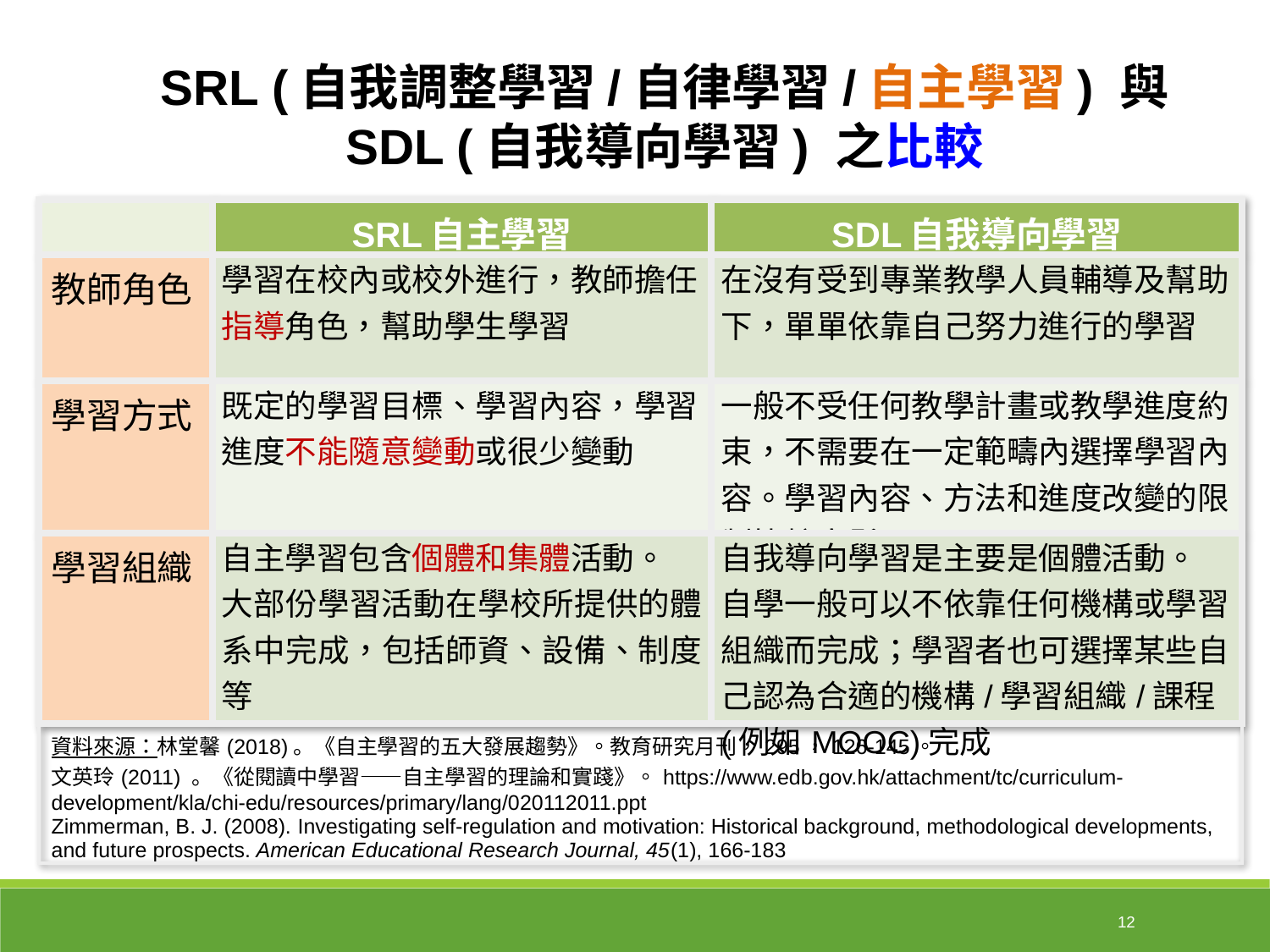

SRL (自我調整學習/自律學習/自主學習) 與
SDL (自我導向學習) 之比較
|  | SRL自主學習 | SDL自我導向學習 |
| --- | --- | --- |
| 教師角色 | 學習在校內或校外進行，教師擔任指導角色，幫助學生學習 | 在沒有受到專業教學人員輔導及幫助下，單單依靠自己努力進行的學習 |
| 學習方式 | 既定的學習目標、學習內容，學習進度不能隨意變動或很少變動 | 一般不受任何教學計畫或教學進度約束，不需要在一定範疇內選擇學習內容。學習內容、方法和進度改變的限制比較寬鬆 |
| 學習組織 | 自主學習包含個體和集體活動。 大部份學習活動在學校所提供的體系中完成，包括師資、設備、制度等 | 自我導向學習是主要是個體活動。 自學一般可以不依靠任何機構或學習組織而完成；學習者也可選擇某些自己認為合適的機構/學習組織/課程 (例如MOOC)完成 |
| 資料來源：林堂馨(2018)。《自主學習的五大發展趨勢》。教育研究月刊，295，126-145。 文英玲(2011) 。《從閱讀中學習——自主學習的理論和實踐》。https://www.edb.gov.hk/attachment/tc/curriculum-development/kla/chi-edu/resources/primary/lang/020112011.ppt Zimmerman, B. J. (2008). Investigating self-regulation and motivation: Historical background, methodological developments, and future prospects. American Educational Research Journal, 45(1), 166-183 |  |  |
12